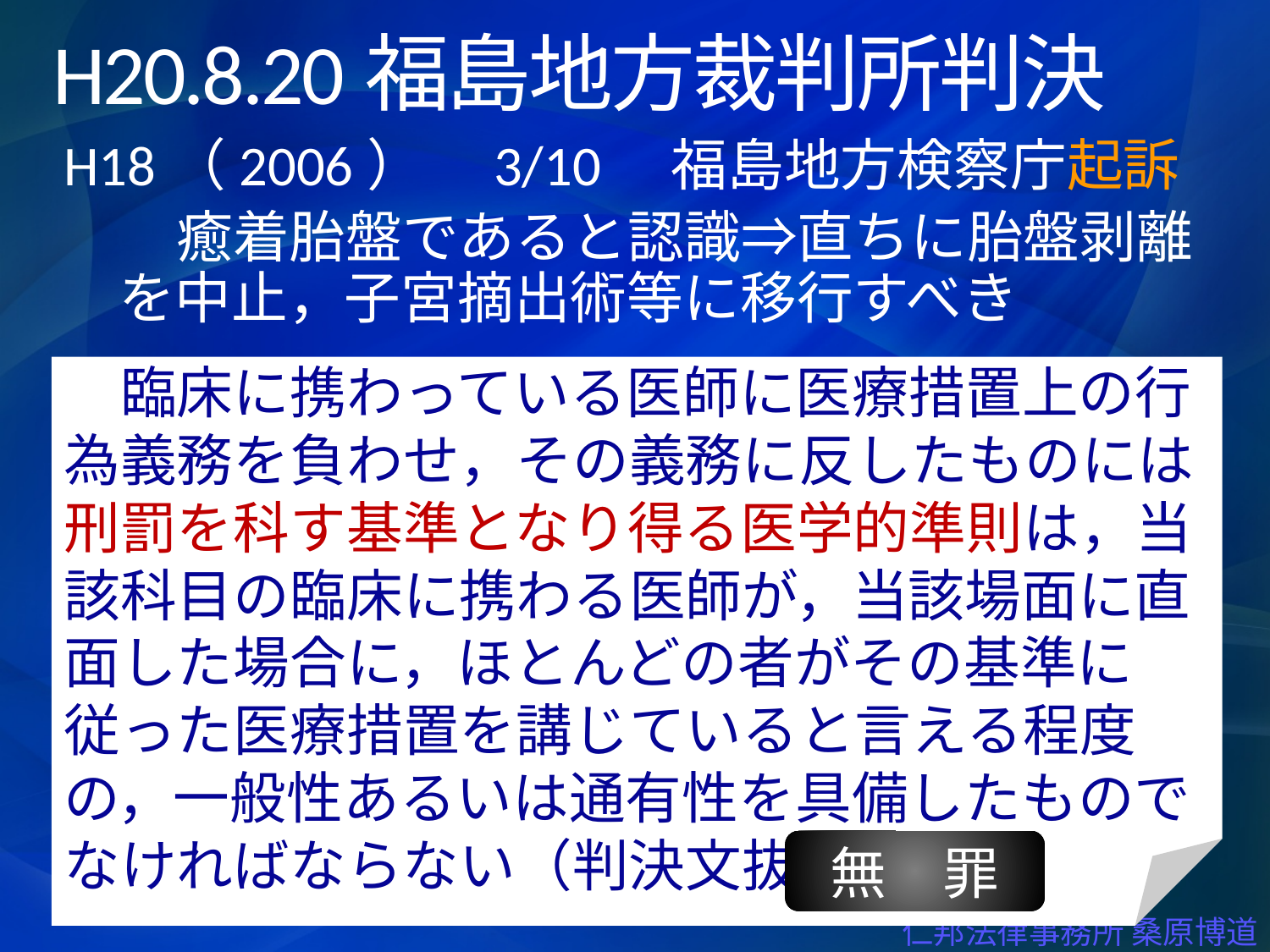

# H20.8.20福島地方裁判所判決
H18（2006）　3/10　福島地方検察庁起訴
　　癒着胎盤であると認識⇒直ちに胎盤剥離を中止，子宮摘出術等に移行すべき

　臨床に携わっている医師に医療措置上の行為義務を負わせ，その義務に反したものには刑罰を科す基準となり得る医学的準則は，当該科目の臨床に携わる医師が，当該場面に直面した場合に，ほとんどの者がその基準に従った医療措置を講じていると言える程度の，一般性あるいは通有性を具備したものでなければならない（判決文抜粋）
無　罪
仁邦法律事務所 桑原博道